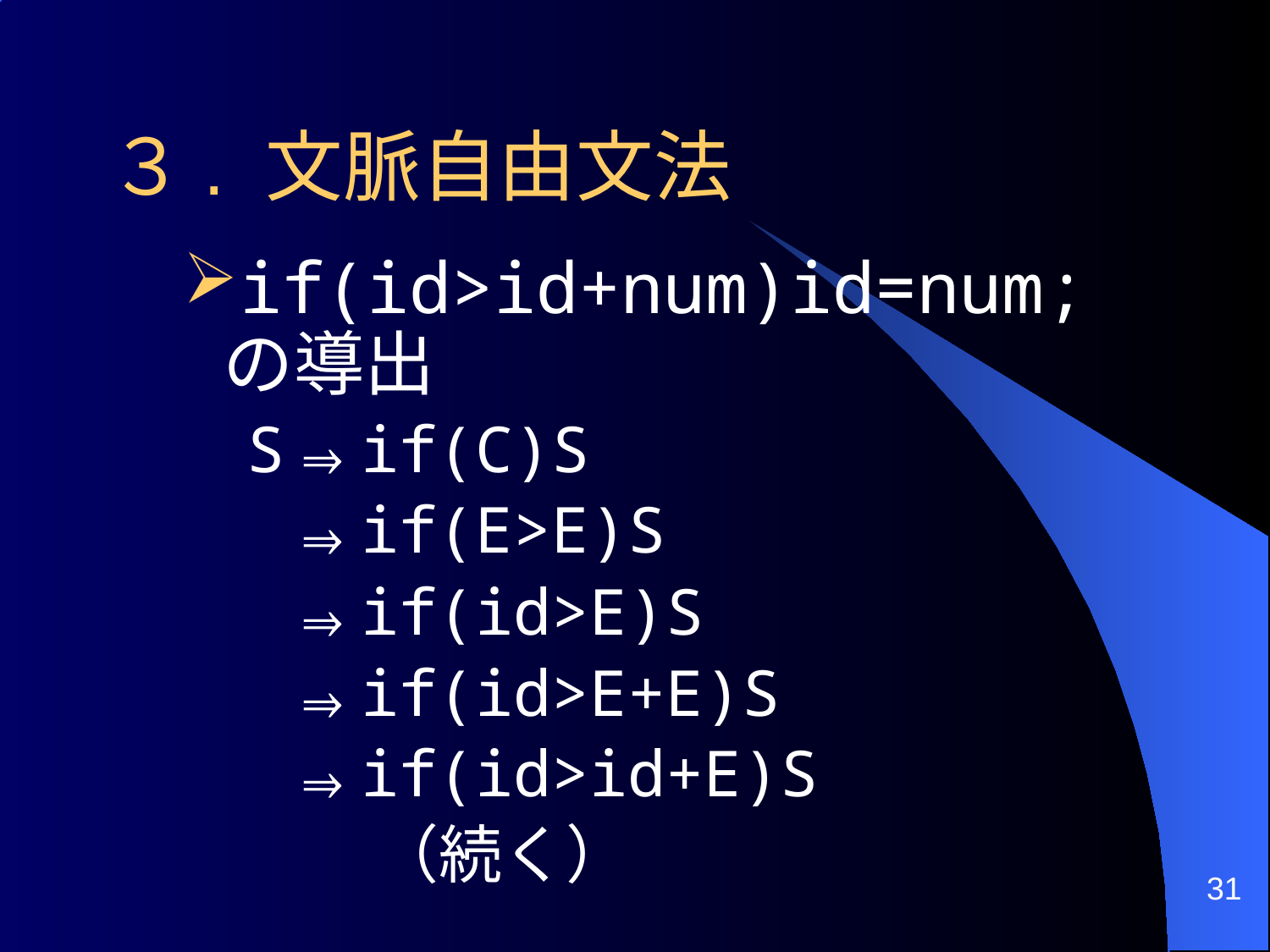

# ３. 文脈自由文法
if(id>id+num)id=num;
の導出
S⇒if(C)S
 ⇒if(E>E)S
 ⇒if(id>E)S
 ⇒if(id>E+E)S
 ⇒if(id>id+E)S
        （続く）
31